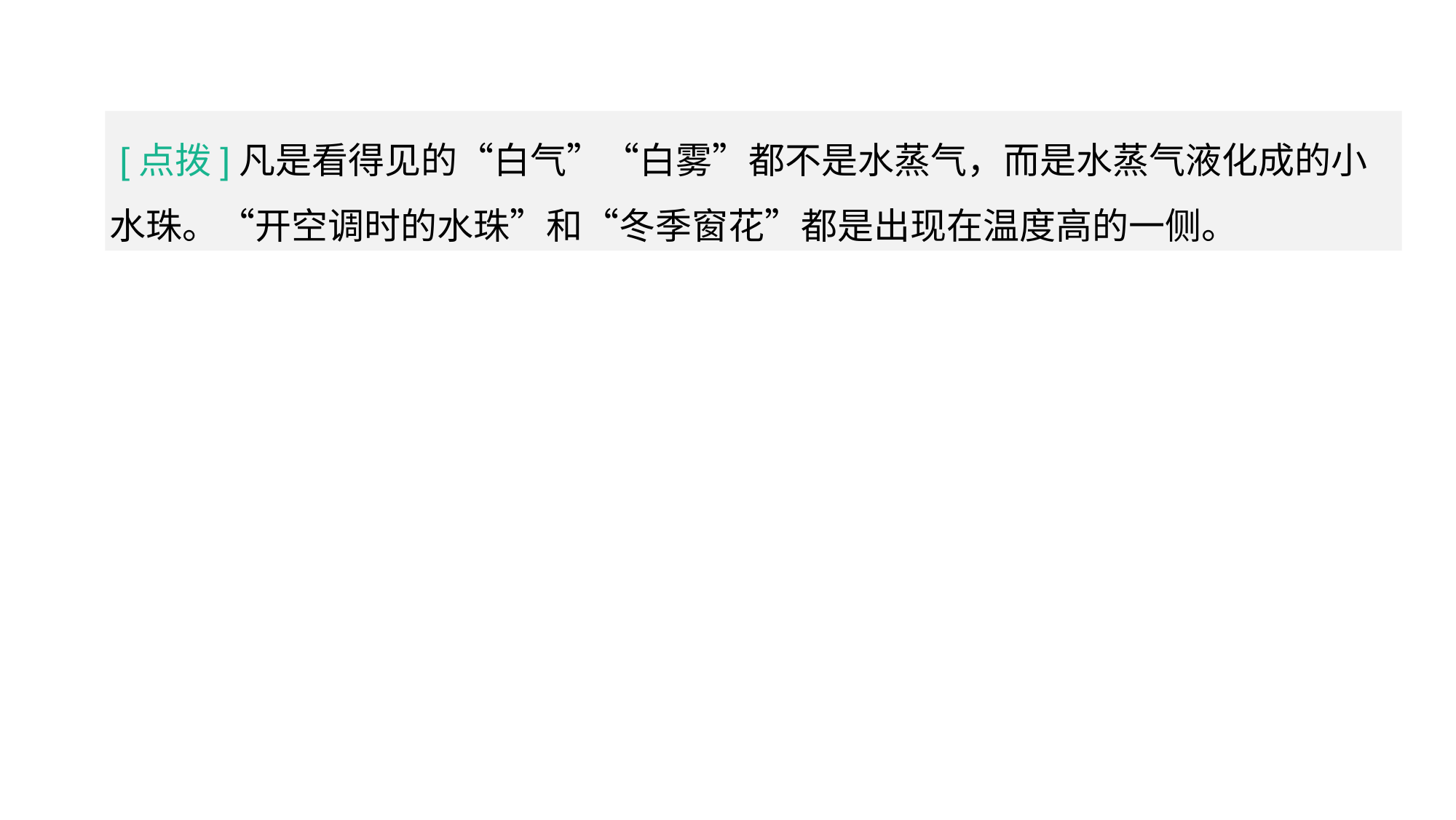

[点拨]凡是看得见的“白气”“白雾”都不是水蒸气，而是水蒸气液化成的小水珠。“开空调时的水珠”和“冬季窗花”都是出现在温度高的一侧。
教材梳理 夯实基础